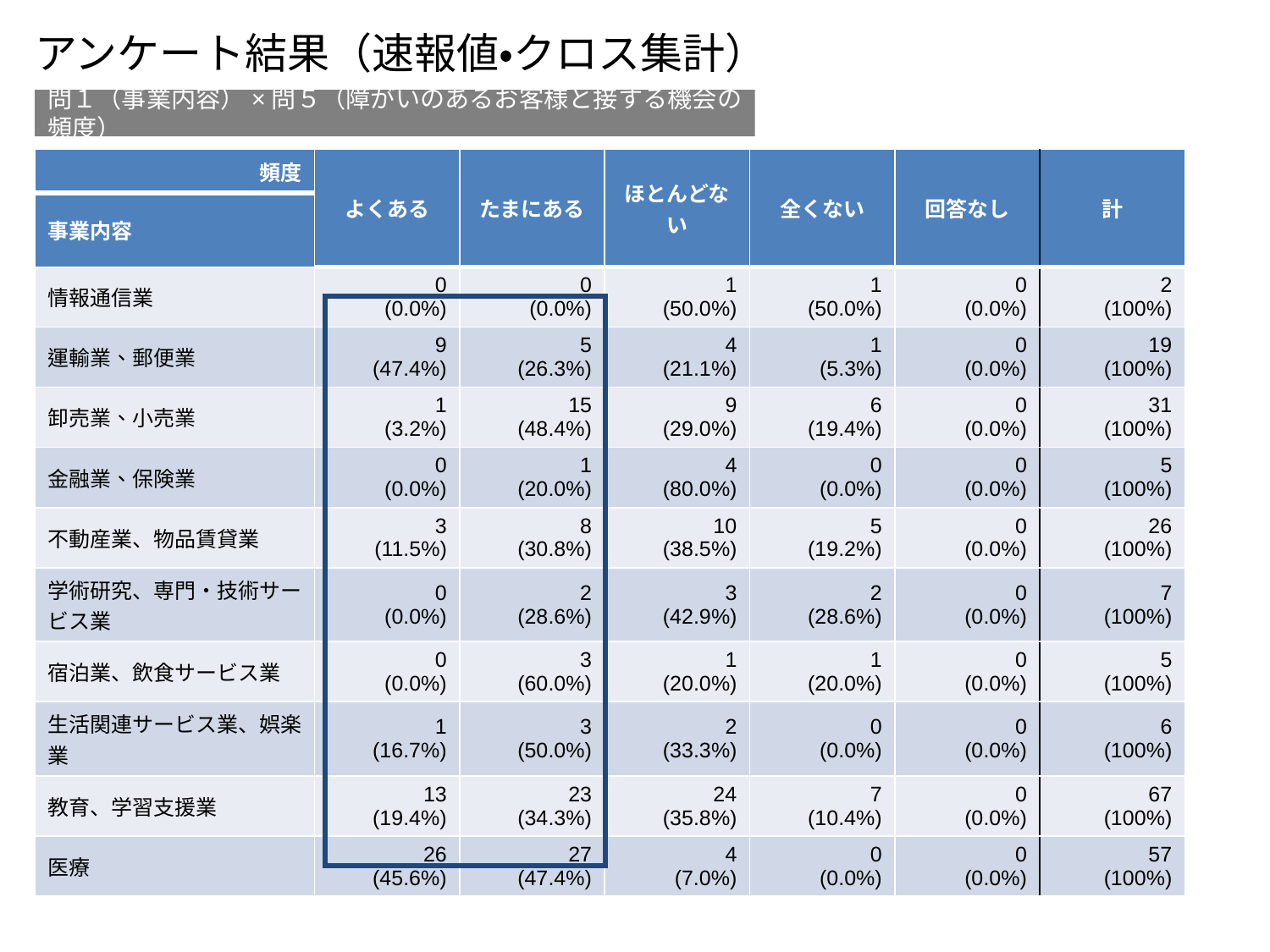

アンケート結果（速報値・クロス集計）

問１（事業内容）×問５（障がいのあるお客様と接する機会の頻度）
| 頻度 | よくある | たまにある | ほとんどない | 全くない | 回答なし | 計 |
| --- | --- | --- | --- | --- | --- | --- |
| 事業内容 |  |  |  |  |  |  |
| 情報通信業 | 0 (0.0%) | 0 (0.0%) | 1 (50.0%) | 1 (50.0%) | 0 (0.0%) | 2 (100%) |
| 運輸業、郵便業 | 9 (47.4%) | 5 (26.3%) | 4 (21.1%) | 1 (5.3%) | 0 (0.0%) | 19 (100%) |
| 卸売業、小売業 | 1 (3.2%) | 15 (48.4%) | 9 (29.0%) | 6 (19.4%) | 0 (0.0%) | 31 (100%) |
| 金融業、保険業 | 0 (0.0%) | 1 (20.0%) | 4 (80.0%) | 0 (0.0%) | 0 (0.0%) | 5 (100%) |
| 不動産業、物品賃貸業 | 3 (11.5%) | 8 (30.8%) | 10 (38.5%) | 5 (19.2%) | 0 (0.0%) | 26 (100%) |
| 学術研究、専門・技術サービス業 | 0 (0.0%) | 2 (28.6%) | 3 (42.9%) | 2 (28.6%) | 0 (0.0%) | 7 (100%) |
| 宿泊業、飲食サービス業 | 0 (0.0%) | 3 (60.0%) | 1 (20.0%) | 1 (20.0%) | 0 (0.0%) | 5 (100%) |
| 生活関連サービス業、娯楽業 | 1 (16.7%) | 3 (50.0%) | 2 (33.3%) | 0 (0.0%) | 0 (0.0%) | 6 (100%) |
| 教育、学習支援業 | 13 (19.4%) | 23 (34.3%) | 24 (35.8%) | 7 (10.4%) | 0 (0.0%) | 67 (100%) |
| 医療 | 26 (45.6%) | 27 (47.4%) | 4 (7.0%) | 0 (0.0%) | 0 (0.0%) | 57 (100%) |
|  |
| --- |